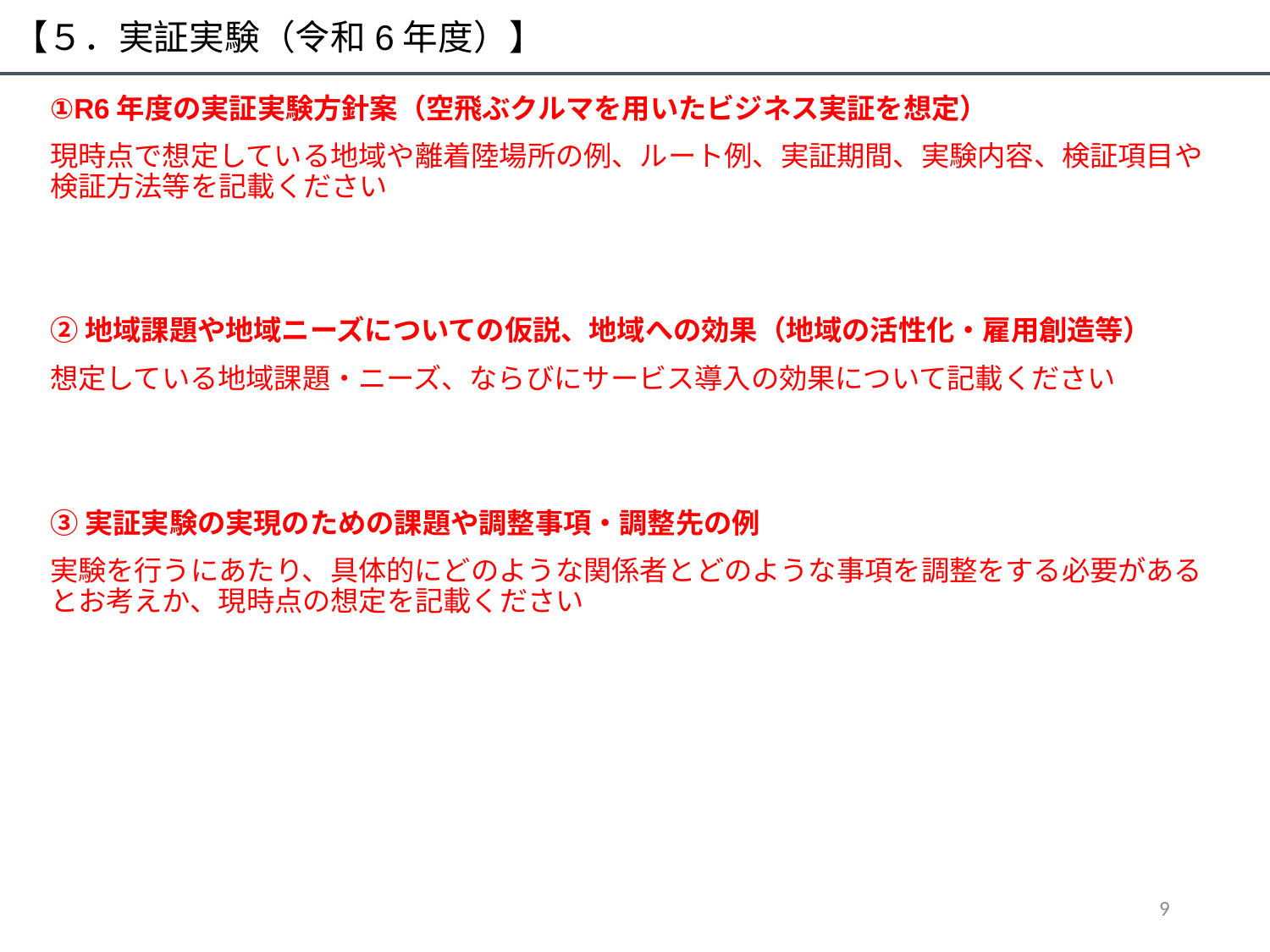

# 【５．実証実験（令和6年度）】
①R6年度の実証実験方針案（空飛ぶクルマを用いたビジネス実証を想定）
現時点で想定している地域や離着陸場所の例、ルート例、実証期間、実験内容、検証項目や検証方法等を記載ください

②地域課題や地域ニーズについての仮説、地域への効果（地域の活性化・雇用創造等）
想定している地域課題・ニーズ、ならびにサービス導入の効果について記載ください

③実証実験の実現のための課題や調整事項・調整先の例
実験を行うにあたり、具体的にどのような関係者とどのような事項を調整をする必要があるとお考えか、現時点の想定を記載ください

9